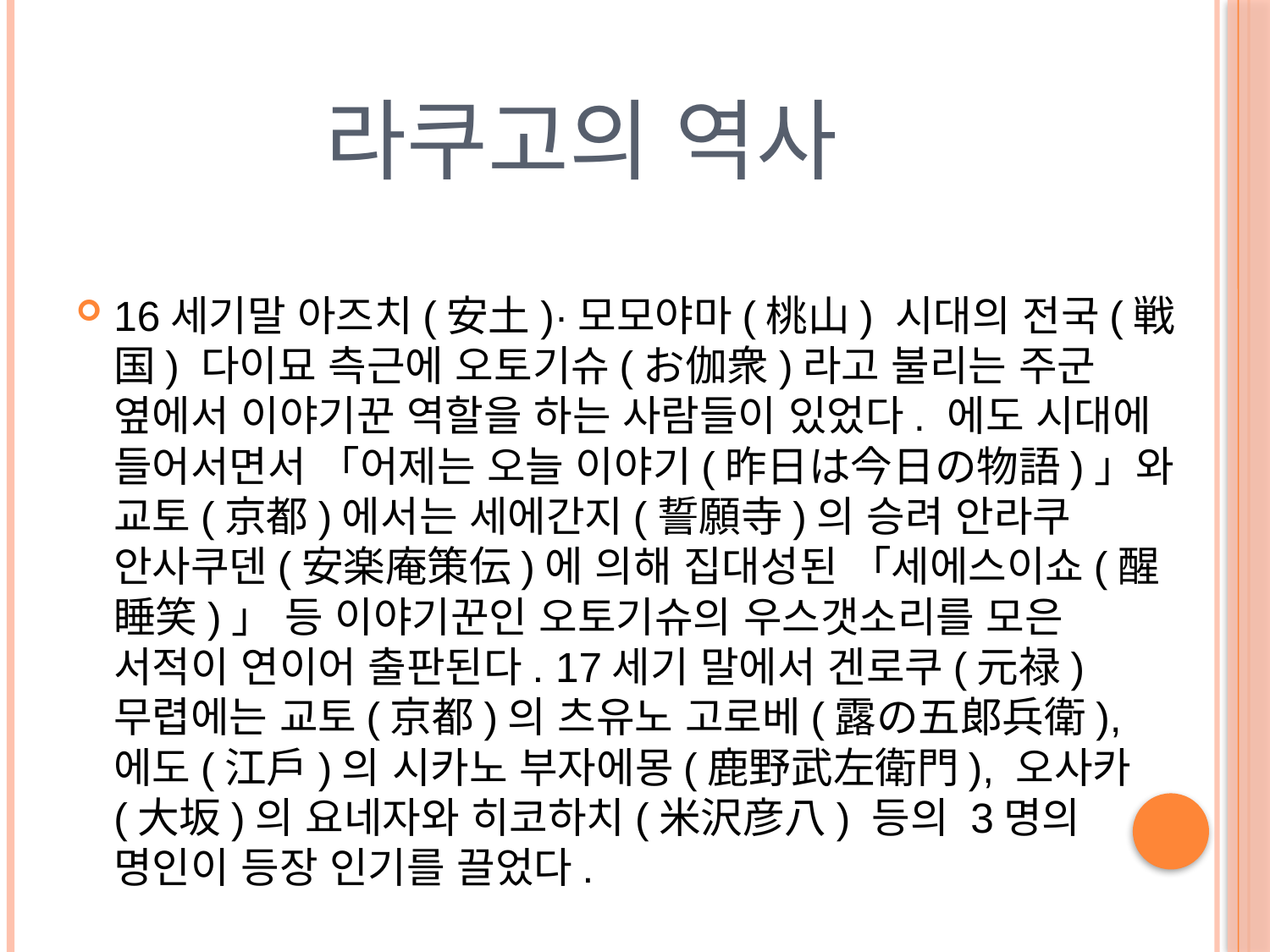

# 라쿠고의 역사

16세기말 아즈치(安土)·모모야마(桃山) 시대의 전국(戦国) 다이묘 측근에 오토기슈(お伽衆)라고 불리는 주군 옆에서 이야기꾼 역할을 하는 사람들이 있었다. 에도 시대에 들어서면서 「어제는 오늘 이야기(昨日は今日の物語)」와 교토(京都)에서는 세에간지(誓願寺)의 승려 안라쿠 안사쿠덴(安楽庵策伝)에 의해 집대성된 「세에스이쇼(醒睡笑)」 등 이야기꾼인 오토기슈의 우스갯소리를 모은 서적이 연이어 출판된다. 17세기 말에서 겐로쿠(元禄) 무렵에는 교토(京都)의 츠유노 고로베(露の五郞兵衛), 에도(江戶)의 시카노 부자에몽(鹿野武左衛門), 오사카(大坂)의 요네자와 히코하치(米沢彦八) 등의 3명의 명인이 등장 인기를 끌었다.